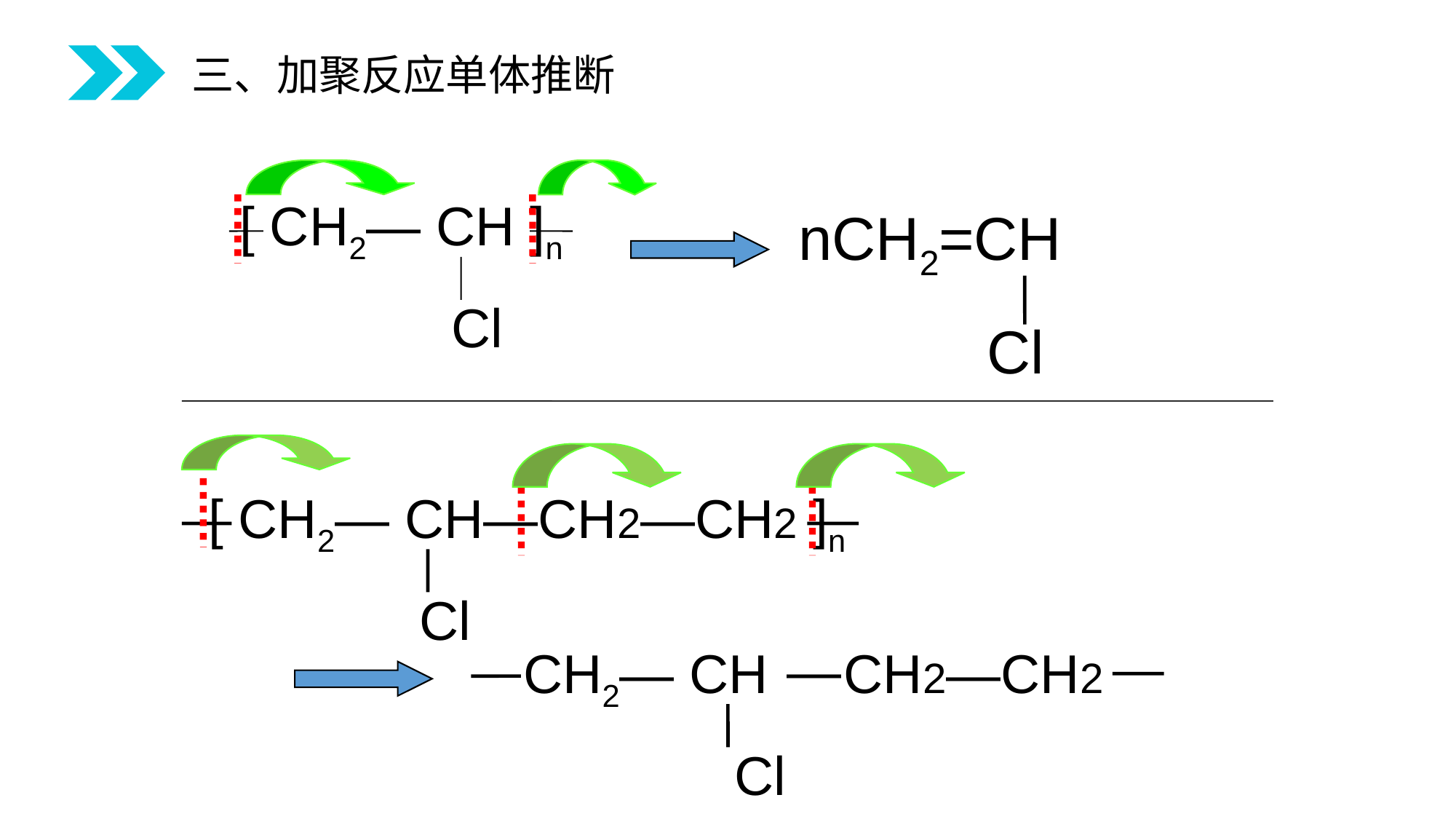

三、加聚反应单体推断

[ CH2— CH ]n
              Cl

nCH2=CH
              Cl

[ CH2— CH—CH2—CH2 ]n
              Cl

—
—
 CH2— CH     CH2—CH2
               Cl